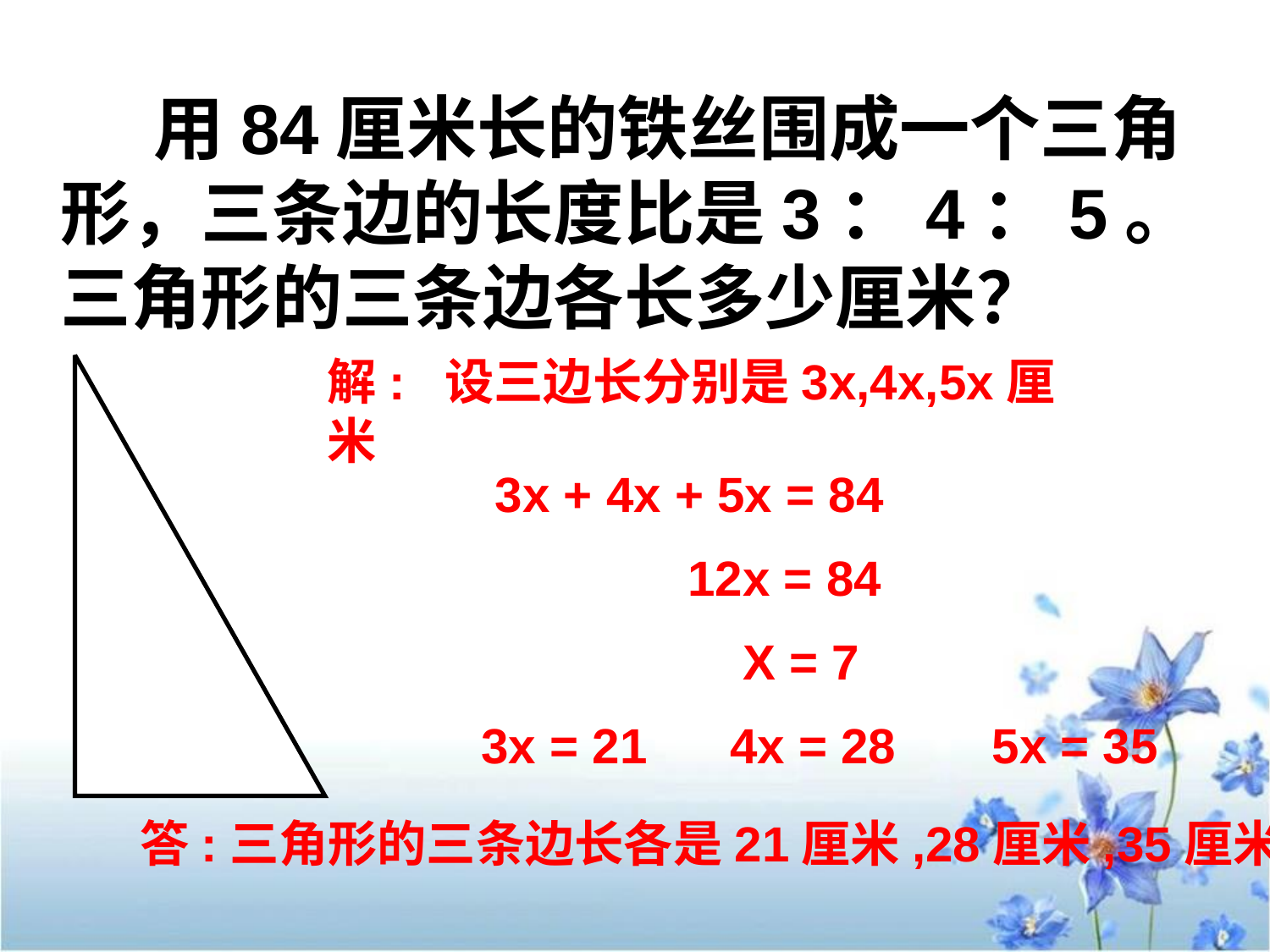

用84厘米长的铁丝围成一个三角形，三条边的长度比是3：4：5。三角形的三条边各长多少厘米？
解:  设三边长分别是3x,4x,5x厘米

  3x + 4x + 5x = 84
                12x = 84
                    X = 7
 3x = 21      4x = 28       5x = 35
答:三角形的三条边长各是21厘米,28厘米,35厘米.